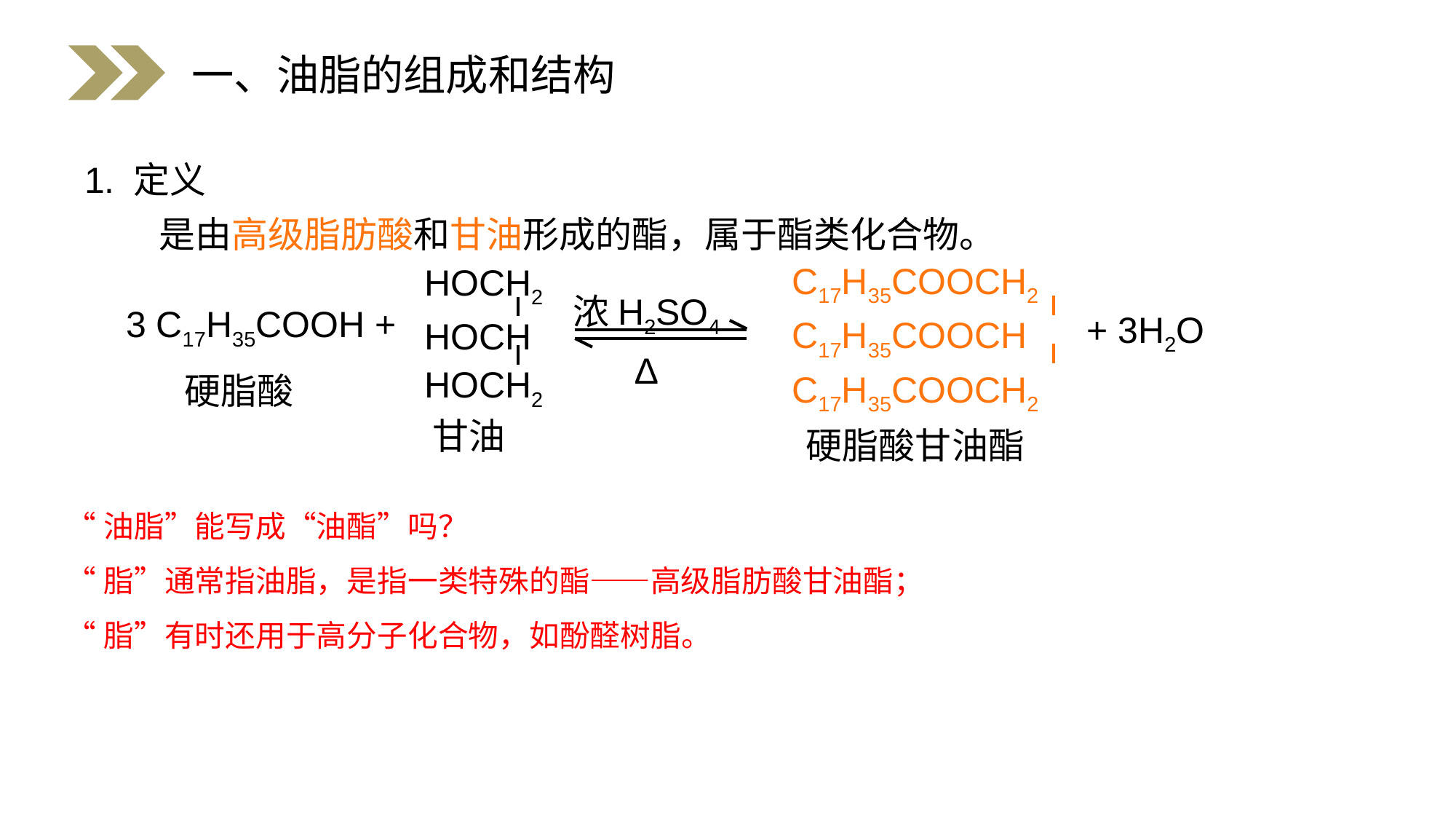

一、油脂的组成和结构
1. 定义
        是由高级脂肪酸和甘油形成的酯，属于酯类化合物。
C17H35COOCH2
C17H35COOCH
C17H35COOCH2
HOCH2
HOCH
HOCH2
浓H2SO4
∆

3
C17H35COOH +
+ 3H2O
硬脂酸
甘油
硬脂酸甘油酯
       “油脂”能写成“油酯”吗？
       “脂”通常指油脂，是指一类特殊的酯——高级脂肪酸甘油酯；
       “脂”有时还用于高分子化合物，如酚醛树脂。